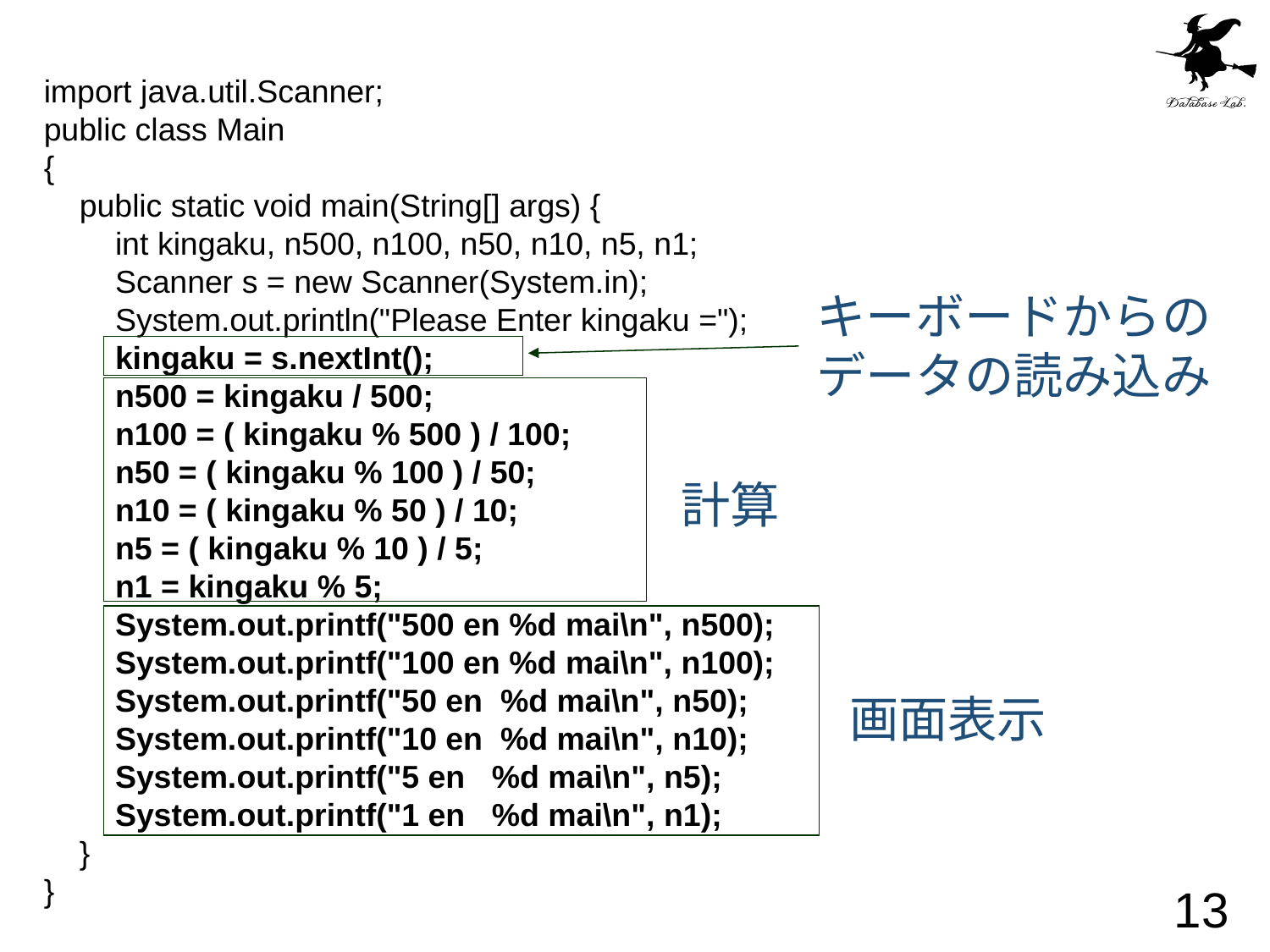

import java.util.Scanner;
public class Main
{
    public static void main(String[] args) {
        int kingaku, n500, n100, n50, n10, n5, n1;
        Scanner s = new Scanner(System.in);
        System.out.println("Please Enter kingaku =");
        kingaku = s.nextInt();
        n500 = kingaku / 500;
        n100 = ( kingaku % 500 ) / 100;
        n50 = ( kingaku % 100 ) / 50;
        n10 = ( kingaku % 50 ) / 10;
        n5 = ( kingaku % 10 ) / 5;
        n1 = kingaku % 5;
        System.out.printf("500 en %d mai\n", n500);
        System.out.printf("100 en %d mai\n", n100);
        System.out.printf("50 en  %d mai\n", n50);
        System.out.printf("10 en  %d mai\n", n10);
        System.out.printf("5 en   %d mai\n", n5);
        System.out.printf("1 en   %d mai\n", n1);
    }
}

キーボードからの
データの読み込み

計算

画面表示
13